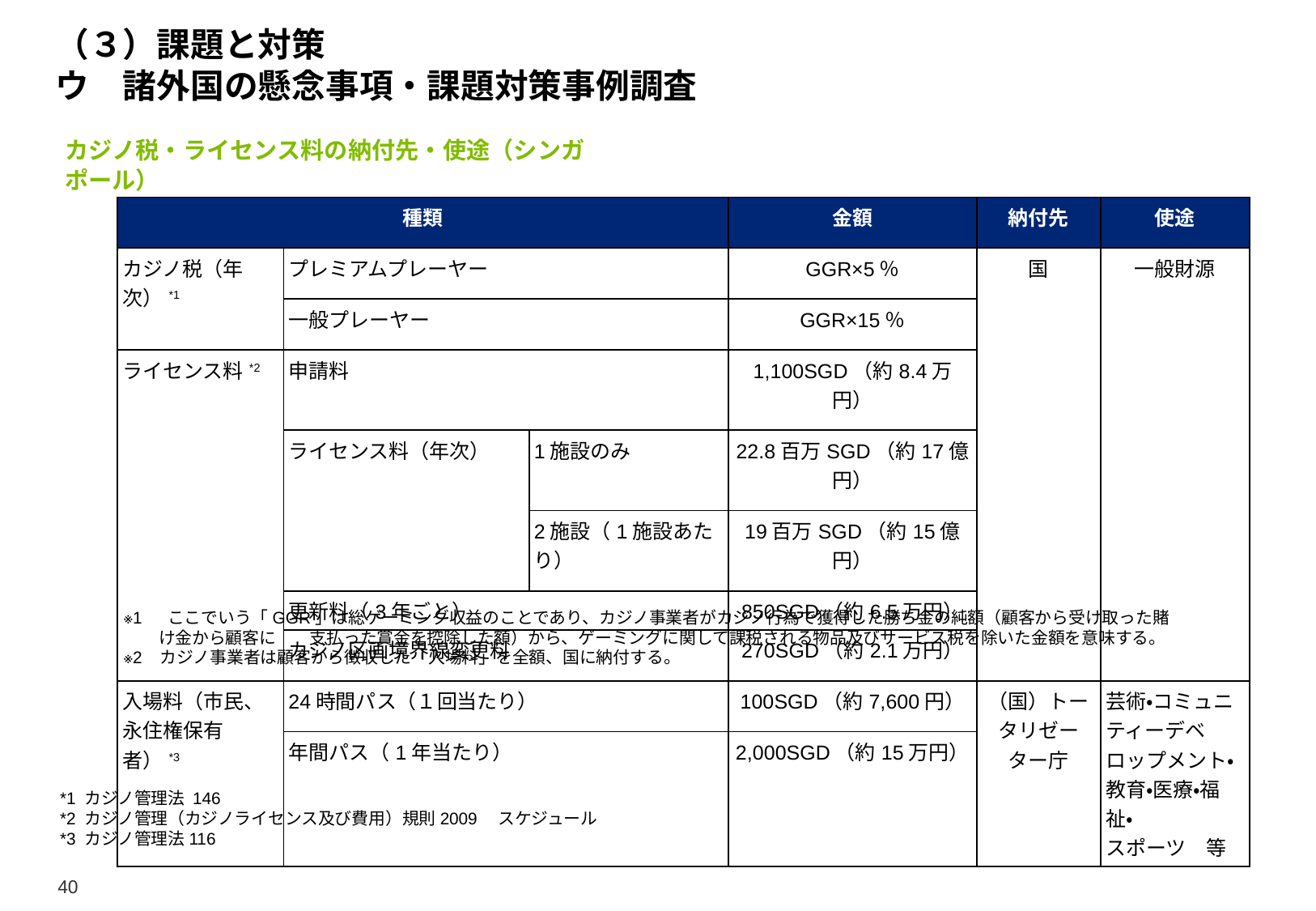

# （３）課題と対策 ウ　諸外国の懸念事項・課題対策事例調査
カジノ税・ライセンス料の納付先・使途（シンガポール）
| 種類 |  |  | 金額 | 納付先 | 使途 |
| --- | --- | --- | --- | --- | --- |
| カジノ税（年次）\*1 | プレミアムプレーヤー |  | GGR×5％ | 国 | 一般財源 |
|  | 一般プレーヤー |  | GGR×15％ |  |  |
| ライセンス料\*2 | 申請料 |  | 1,100SGD（約8.4万円） |  |  |
|  | ライセンス料（年次） | 1施設のみ | 22.8百万SGD（約17億円） |  |  |
|  |  | 2施設（1施設あたり） | 19百万SGD（約15億円） |  |  |
|  | 更新料（3年ごと） |  | 850SGD（約6.5万円） |  |  |
|  | カジノ区画境界線変更料 |  | 270SGD（約2.1万円） |  |  |
| 入場料（市民、 永住権保有者）\*3 | 24時間パス（１回当たり） |  | 100SGD（約7,600円） | （国）トータリゼーター庁 | 芸術・コミュニティーデベロップメント・教育・医療・福祉・ スポーツ　等 |
|  | 年間パス（1年当たり） |  | 2,000SGD（約15万円） |  |  |
※1 　ここでいう「GGR」は総ゲーミング収益のことであり、カジノ事業者がカジノ行為で獲得した勝ち金の純額（顧客から受け取った賭け金から顧客に　　支払った賞金を控除した額）から、ゲーミングに関して課税される物品及びサービス税を除いた金額を意味する。
※2   カジノ事業者は顧客から徴収した「入場料」を全額、国に納付する。

*1 カジノ管理法 146
*2 カジノ管理（カジノライセンス及び費用）規則2009　スケジュール
*3 カジノ管理法116
40